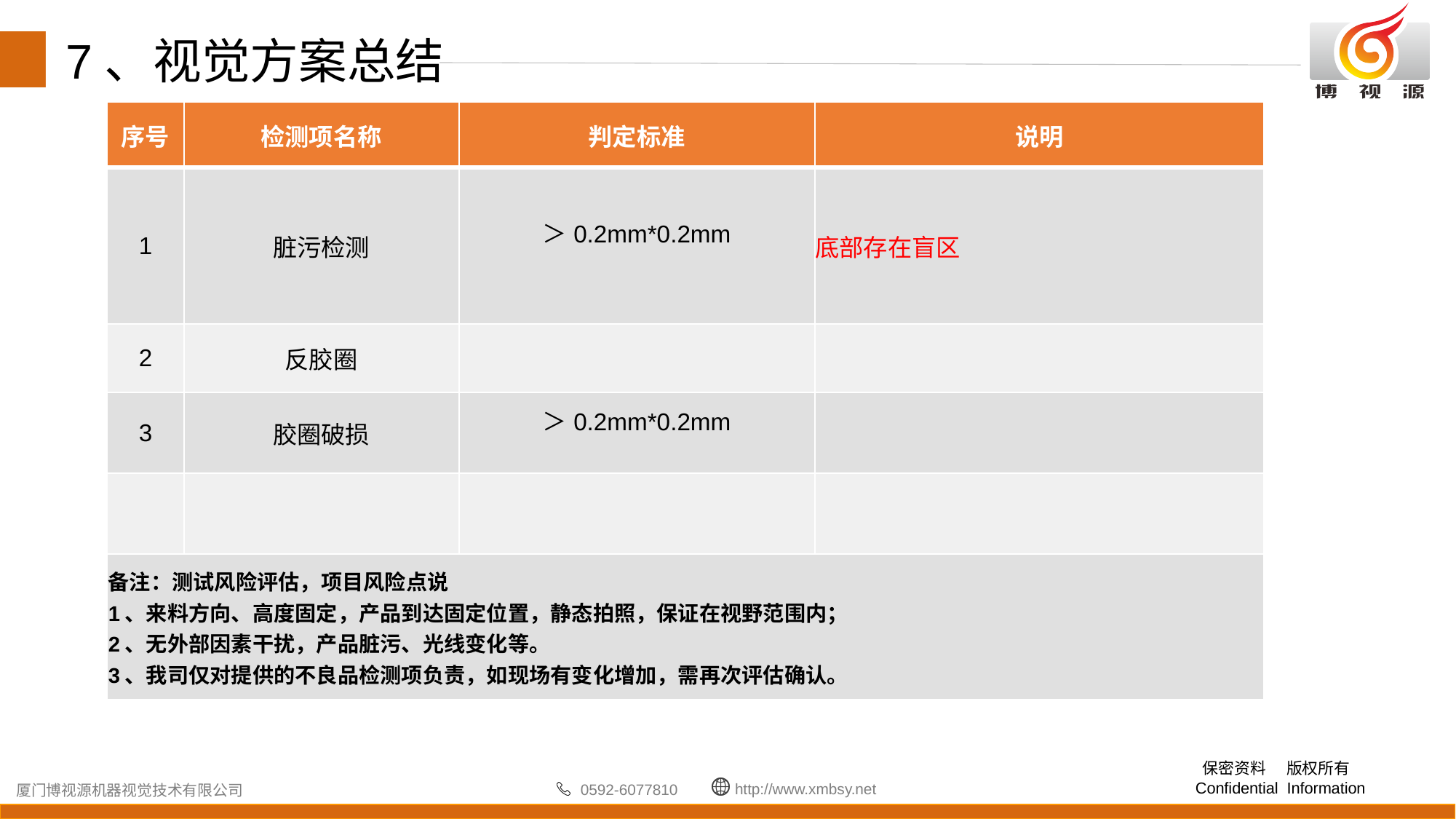

7、视觉方案总结
| 序号 | 检测项名称 | 判定标准 | 说明 |
| --- | --- | --- | --- |
| 1 | 脏污检测 | ＞0.2mm\*0.2mm | 底部存在盲区 |
| 2 | 反胶圈 |  |  |
| 3 | 胶圈破损 | ＞0.2mm\*0.2mm |  |
|  |  |  |  |
| 备注：测试风险评估，项目风险点说 1、来料方向、高度固定，产品到达固定位置，静态拍照，保证在视野范围内； 2、无外部因素干扰，产品脏污、光线变化等。 3、我司仅对提供的不良品检测项负责，如现场有变化增加，需再次评估确认。 |  |  |  |